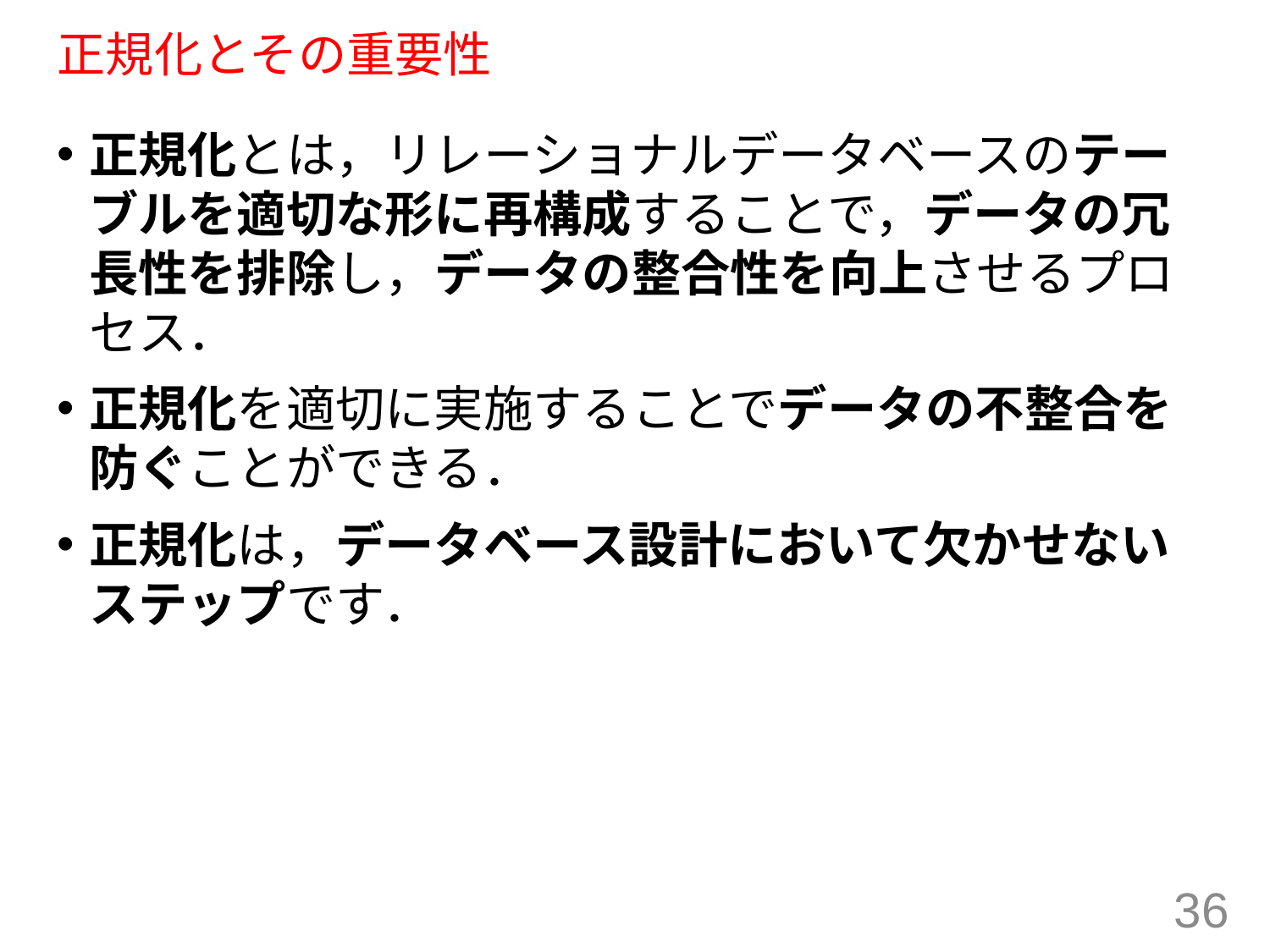

# 正規化とその重要性
正規化とは，リレーショナルデータベースのテーブルを適切な形に再構成することで，データの冗長性を排除し，データの整合性を向上させるプロセス．
正規化を適切に実施することでデータの不整合を防ぐことができる．
正規化は，データベース設計において欠かせないステップです．
36